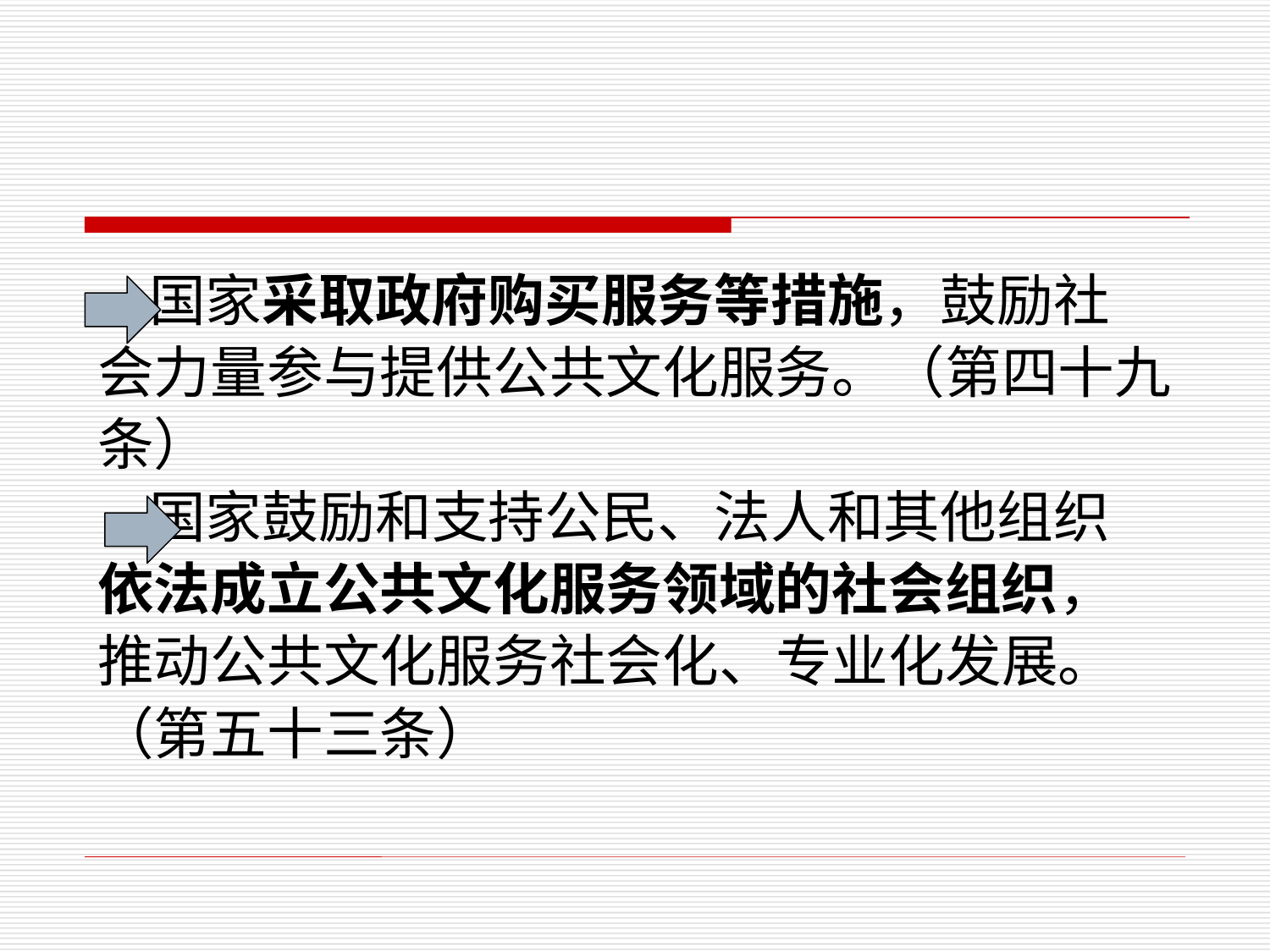

国家采取政府购买服务等措施，鼓励社
会力量参与提供公共文化服务。（第四十九
条）
   国家鼓励和支持公民、法人和其他组织
依法成立公共文化服务领域的社会组织，
推动公共文化服务社会化、专业化发展。
（第五十三条）